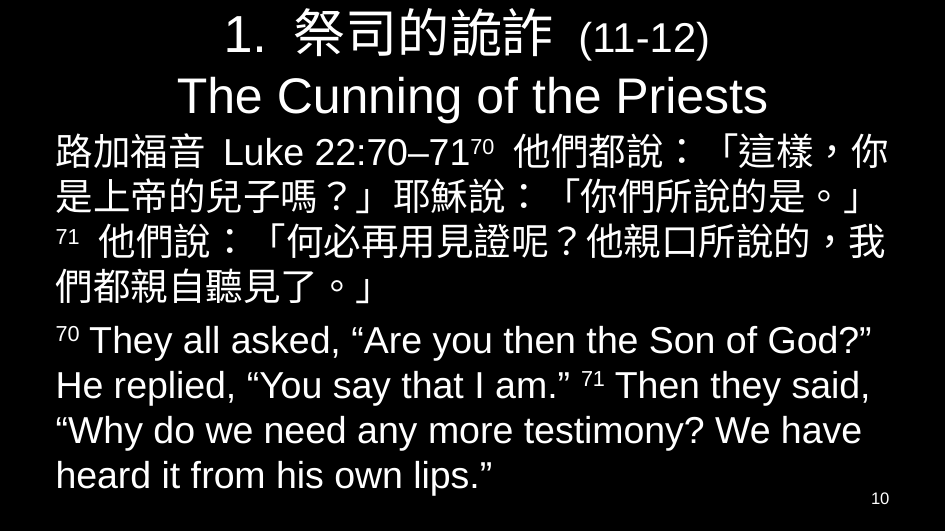

# 1. 祭司的詭詐 (11-12) The Cunning of the Priests
路加福音 Luke 22:70–7170 他們都說：「這樣，你是上帝的兒子嗎？」耶穌說：「你們所說的是。」71 他們說：「何必再用見證呢？他親口所說的，我們都親自聽見了。」
70 They all asked, “Are you then the Son of God?” He replied, “You say that I am.” 71 Then they said, “Why do we need any more testimony? We have heard it from his own lips.”

10